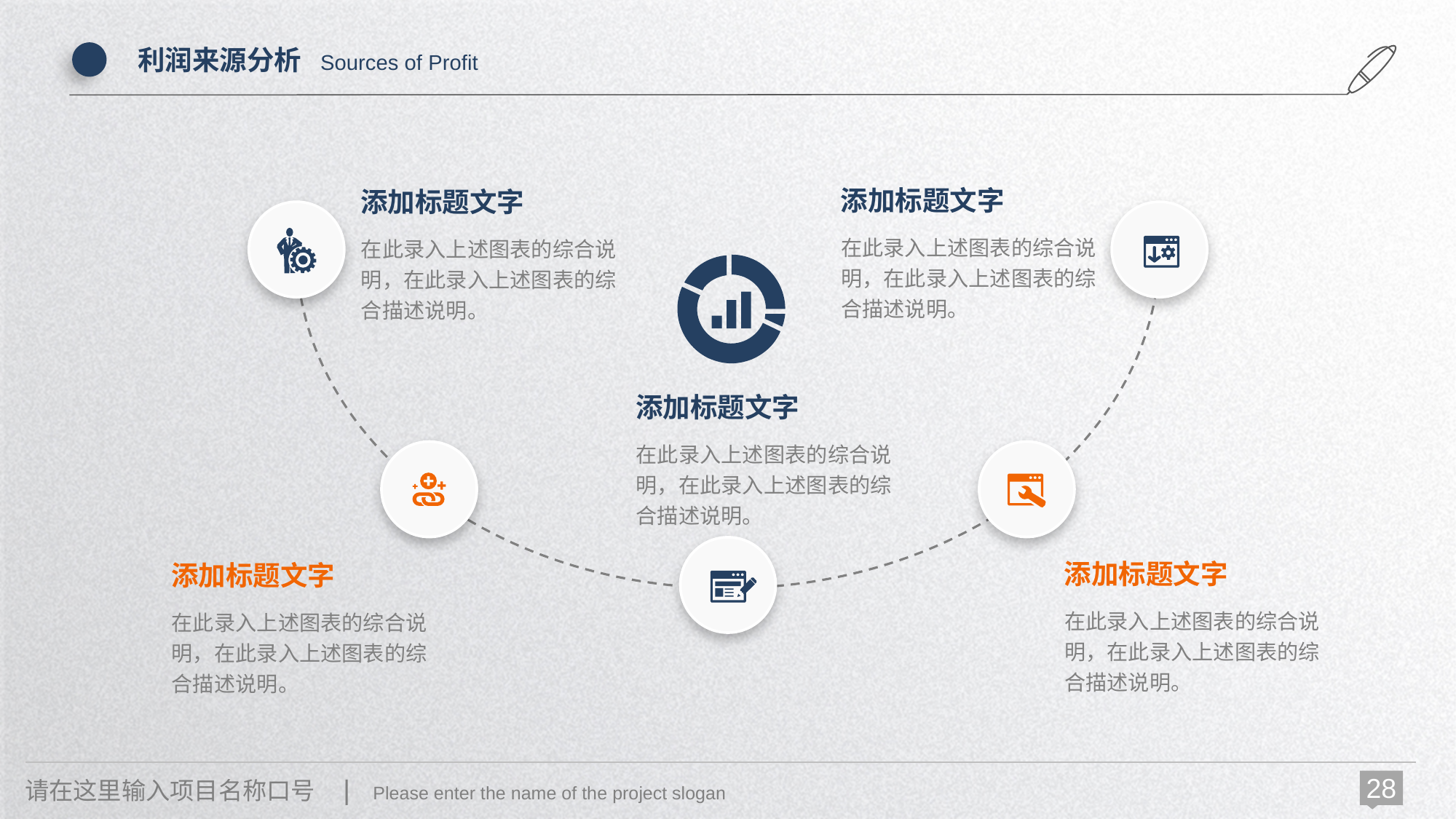

利润来源分析  Sources of Profit

添加标题文字
在此录入上述图表的综合说明，在此录入上述图表的综合描述说明。
添加标题文字
在此录入上述图表的综合说明，在此录入上述图表的综合描述说明。

添加标题文字
在此录入上述图表的综合说明，在此录入上述图表的综合描述说明。

添加标题文字
在此录入上述图表的综合说明，在此录入上述图表的综合描述说明。
添加标题文字
在此录入上述图表的综合说明，在此录入上述图表的综合描述说明。

请在这里输入项目名称口号    |   Please enter the name of the project slogan
28